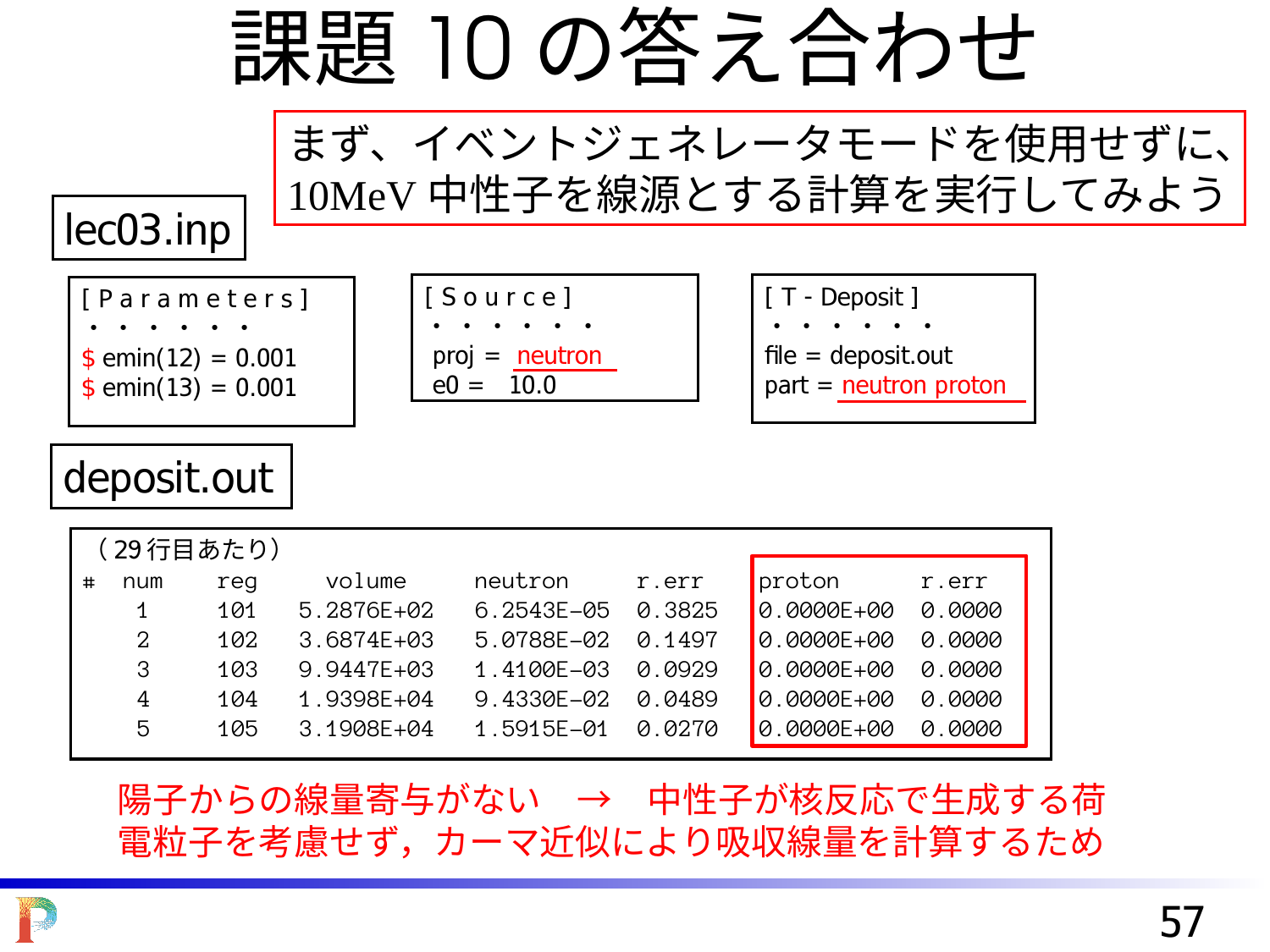

課題10の答え合わせ
まず、イベントジェネレータモードを使用せずに、10MeV中性子を線源とする計算を実行してみよう
lec03.inp
[ S o u r c e ]
・ ・ ・ ・ ・ ・
 proj =  neutron
 e0 =   10.0
[ T - Deposit ]
・ ・ ・ ・ ・ ・
file = deposit.out
part = neutron proton

[ P a r a m e t e r s ]
・ ・ ・ ・ ・ ・
$ emin(12) = 0.001
$ emin(13) = 0.001
deposit.out
（29行目あたり）
#  num    reg     volume     neutron     r.err    proton      r.err
    1     101   5.2876E+02   6.2543E-05  0.3825   0.0000E+00  0.0000
    2     102   3.6874E+03   5.0788E-02  0.1497   0.0000E+00  0.0000
    3     103   9.9447E+03   1.4100E-03  0.0929   0.0000E+00  0.0000
    4     104   1.9398E+04   9.4330E-02  0.0489   0.0000E+00  0.0000
    5     105   3.1908E+04   1.5915E-01  0.0270   0.0000E+00  0.0000

陽子からの線量寄与がない　→　中性子が核反応で生成する荷電粒子を考慮せず，カーマ近似により吸収線量を計算するため